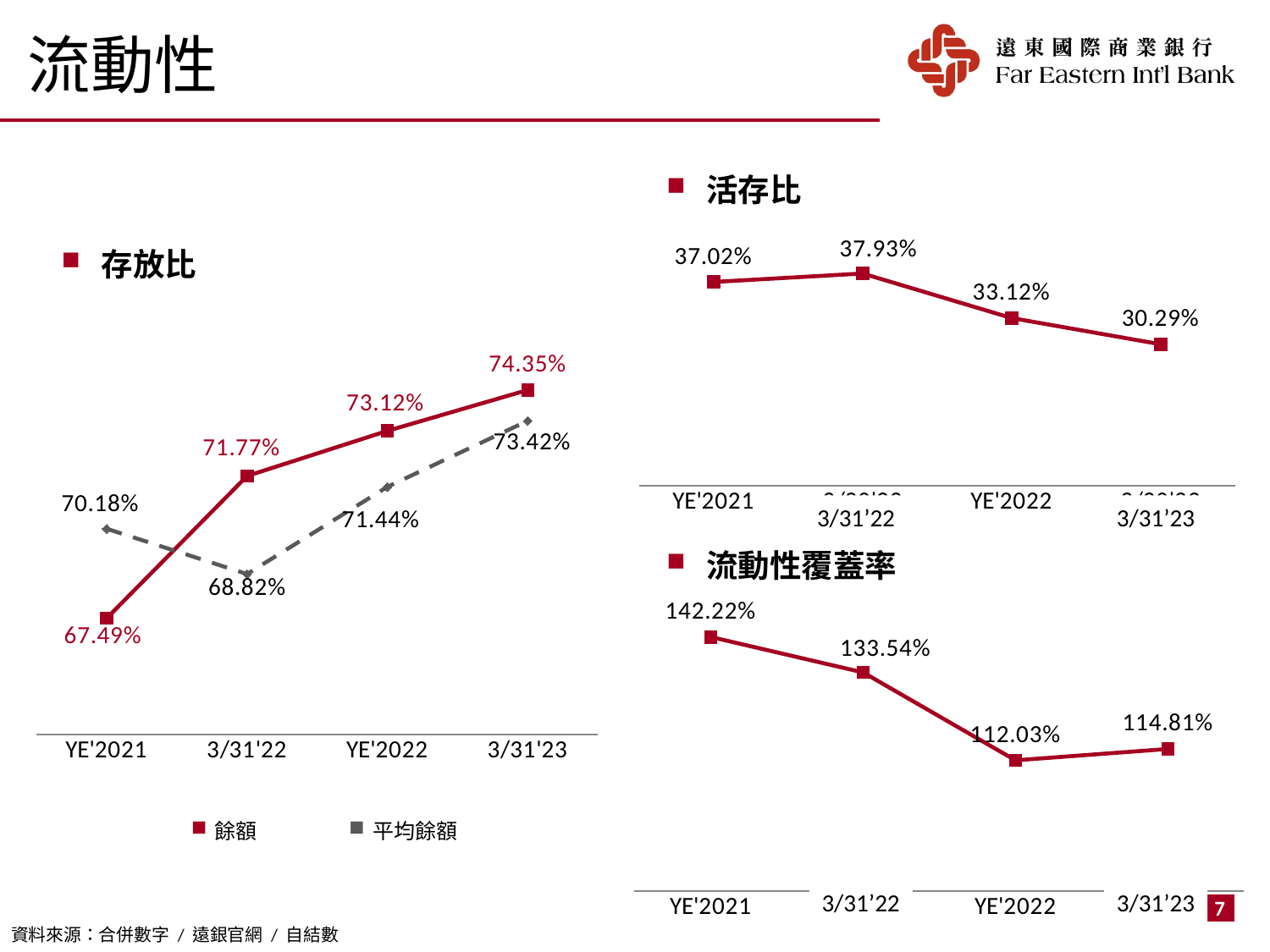

流動性
活存比

### Chart

| Category |  |
|---|---|
| YE'2021 | 0.37019036967387475 |
| 3/30'22 | 0.3793129236182603 |
| YE'2022 | 0.3312398578547161 |
| 3/30'23 | 0.30293635106517147 |
存放比

### Chart

| Category |  |  |
|---|---|---|
| YE'2021 | 0.6749 | 0.7018 |
| 3/31'22 | 0.7176532285214681 | 0.68817281021271 |
| YE'2022 | 0.7312 | 0.714386921658999 |
| 3/31'23 | 0.743481044416815 | 0.734218320174033 |
3/31’22
3/31’23
流動性覆蓋率

### Chart

| Category |  |
|---|---|
| YE'2021 | 1.4222 |
| 3/30'22 | 1.3354 |
| YE'2022 | 1.1203 |
| 3/30'23 | 1.1481 |
平均餘額
餘額
3/31’23
3/31’22
資料來源：合併數字 / 遠銀官網 / 自結數